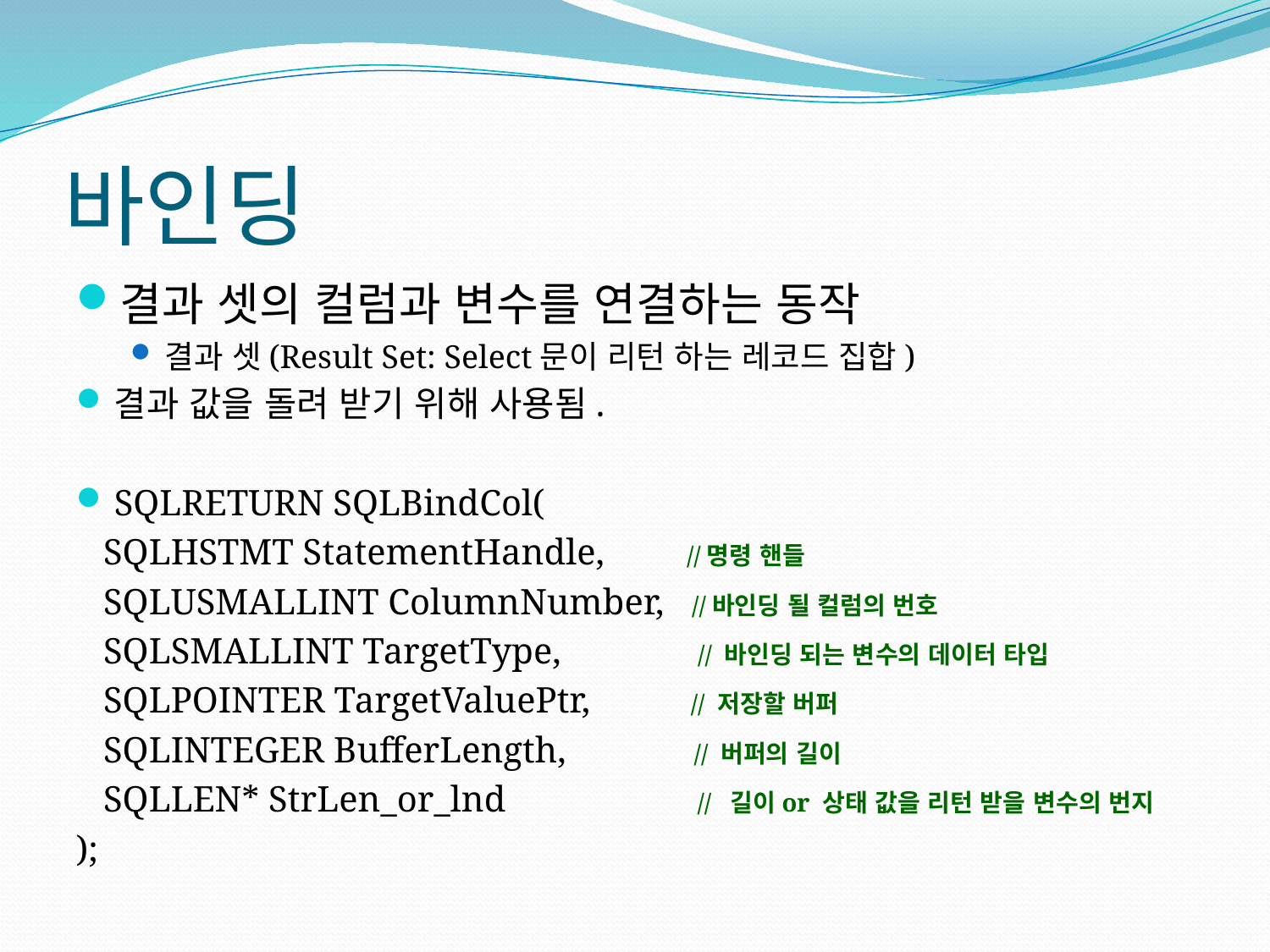

# 바인딩
결과 셋의 컬럼과 변수를 연결하는 동작
결과 셋(Result Set: Select문이 리턴 하는 레코드 집합)
결과 값을 돌려 받기 위해 사용됨.

SQLRETURN SQLBindCol(
   SQLHSTMT StatementHandle,         //명령 핸들
   SQLUSMALLINT ColumnNumber,   //바인딩 될 컬럼의 번호
   SQLSMALLINT TargetType,               // 바인딩 되는 변수의 데이터 타입
   SQLPOINTER TargetValuePtr,           // 저장할 버퍼
   SQLINTEGER BufferLength,              // 버퍼의 길이
   SQLLEN* StrLen_or_lnd                     //  길이or 상태 값을 리턴 받을 변수의 번지
);